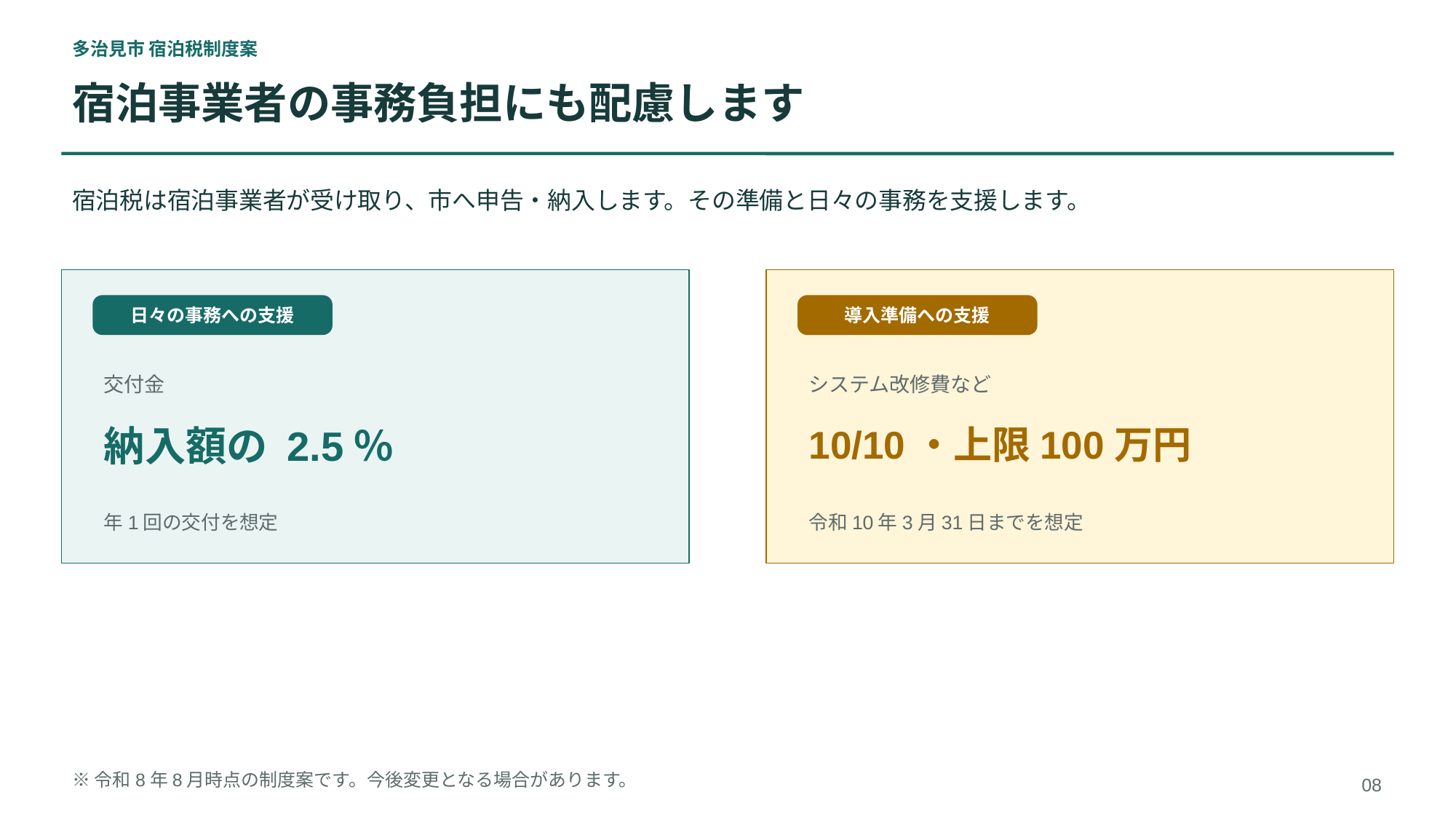

多治見市 宿泊税制度案
宿泊事業者の事務負担にも配慮します

宿泊税は宿泊事業者が受け取り、市へ申告・納入します。その準備と日々の事務を支援します。

日々の事務への支援
導入準備への支援
交付金
システム改修費など
納入額の 2.5％
10/10・上限100万円
年1回の交付を想定
令和10年3月31日までを想定
※令和8年8月時点の制度案です。今後変更となる場合があります。
08